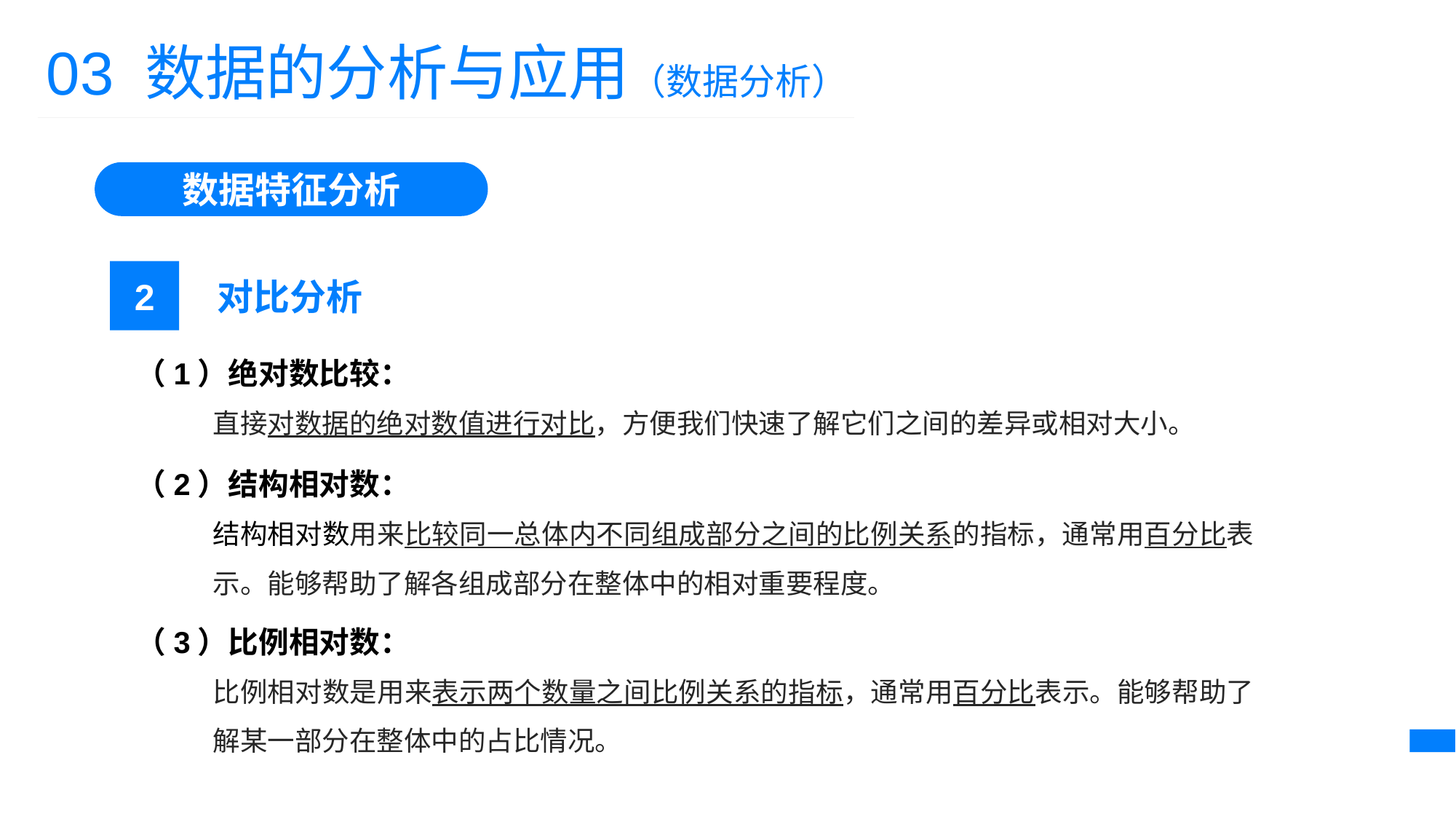

03 数据的分析与应用（数据分析）

数据特征分析
2
对比分析
（1）绝对数比较：

直接对数据的绝对数值进行对比，方便我们快速了解它们之间的差异或相对大小。

（2）结构相对数：

结构相对数用来比较同一总体内不同组成部分之间的比例关系的指标，通常用百分比表示。能够帮助了解各组成部分在整体中的相对重要程度。
（3）比例相对数：

比例相对数是用来表示两个数量之间比例关系的指标，通常用百分比表示。能够帮助了解某一部分在整体中的占比情况。